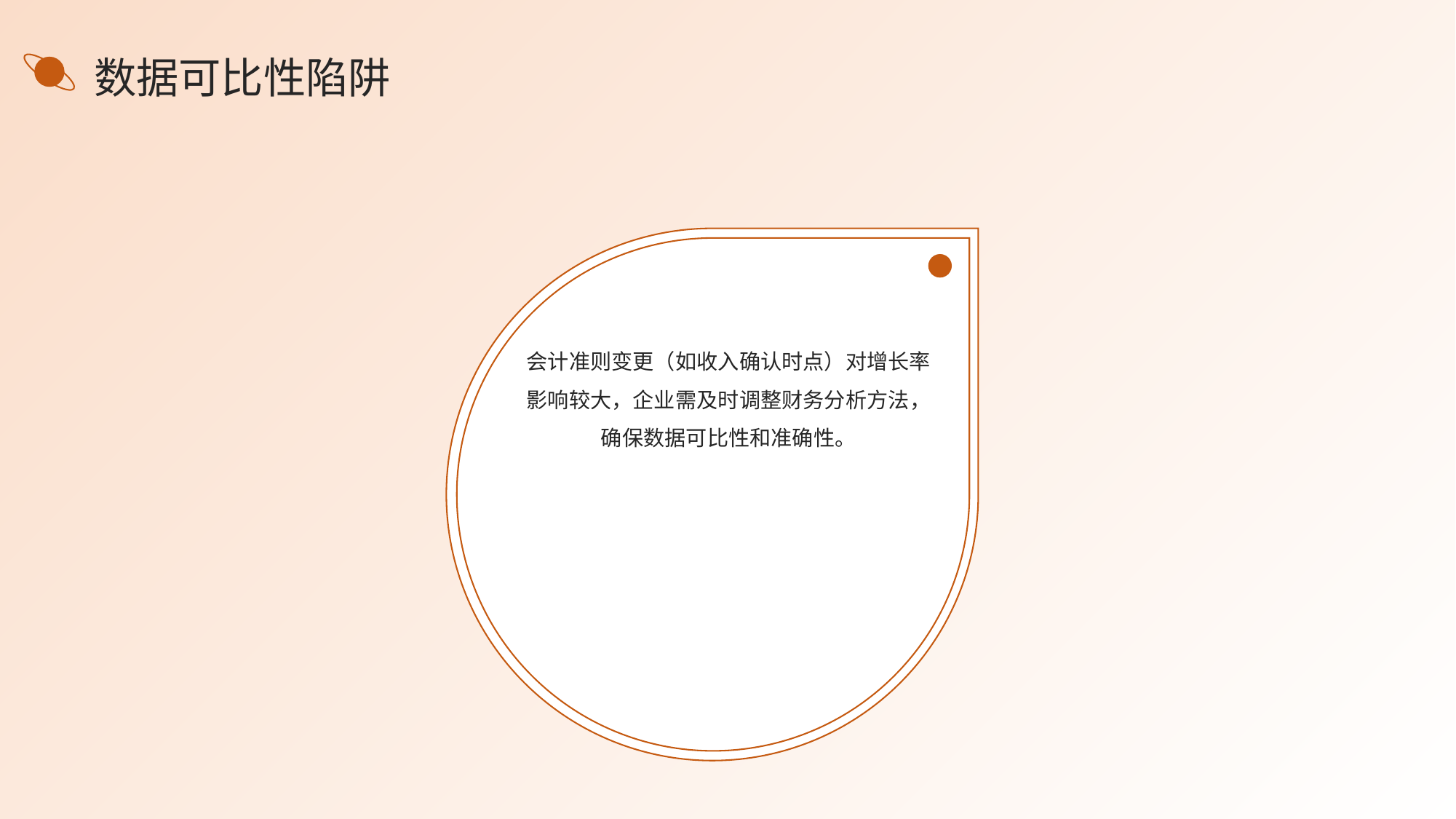

数据可比性陷阱

会计准则变更（如收入确认时点）对增长率影响较大，企业需及时调整财务分析方法，确保数据可比性和准确性。